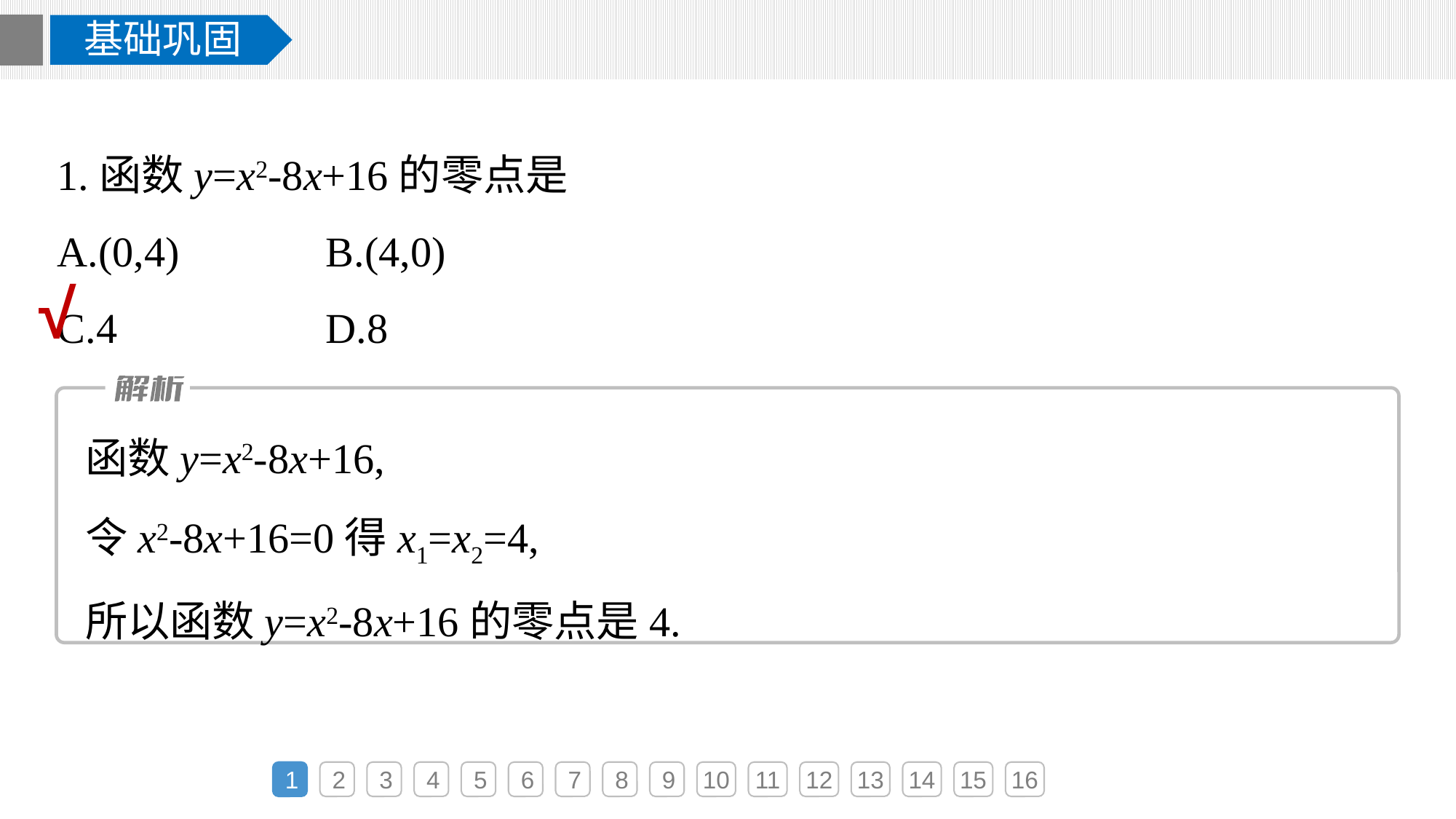

基础巩固

1.函数y=x2-8x+16的零点是
A.(0,4)	B.(4,0)
C.4	D.8
√

函数y=x2-8x+16,
令x2-8x+16=0得x1=x2=4,
所以函数y=x2-8x+16的零点是4.
1
2
3
4
5
6
7
8
9
10
11
12
13
14
15
16